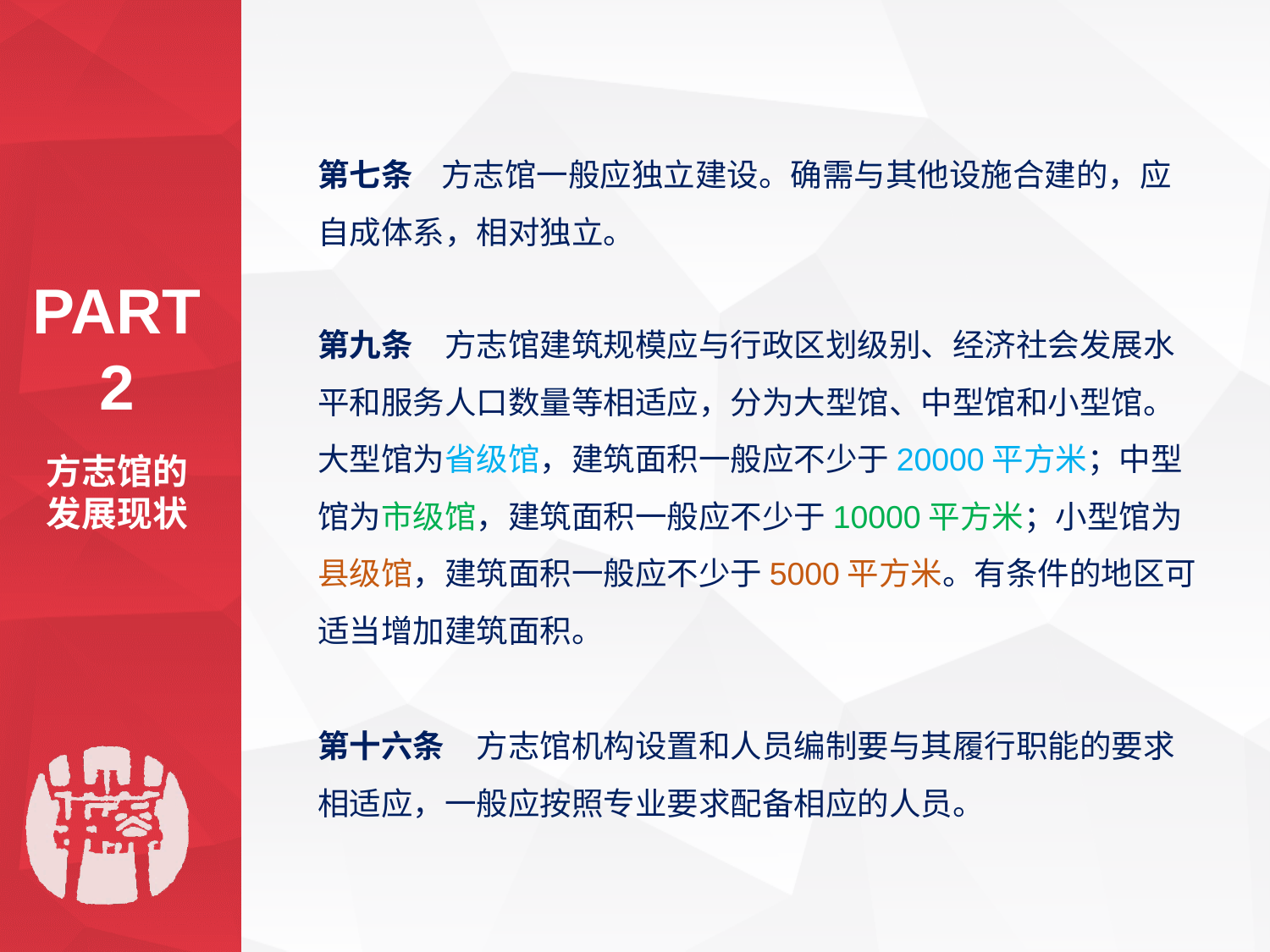

第七条    方志馆一般应独立建设。确需与其他设施合建的，应自成体系，相对独立。
PART 2
第九条　方志馆建筑规模应与行政区划级别、经济社会发展水平和服务人口数量等相适应，分为大型馆、中型馆和小型馆。大型馆为省级馆，建筑面积一般应不少于20000平方米；中型馆为市级馆，建筑面积一般应不少于10000平方米；小型馆为县级馆，建筑面积一般应不少于5000平方米。有条件的地区可适当增加建筑面积。
方志馆的发展现状
第十六条　方志馆机构设置和人员编制要与其履行职能的要求相适应，一般应按照专业要求配备相应的人员。